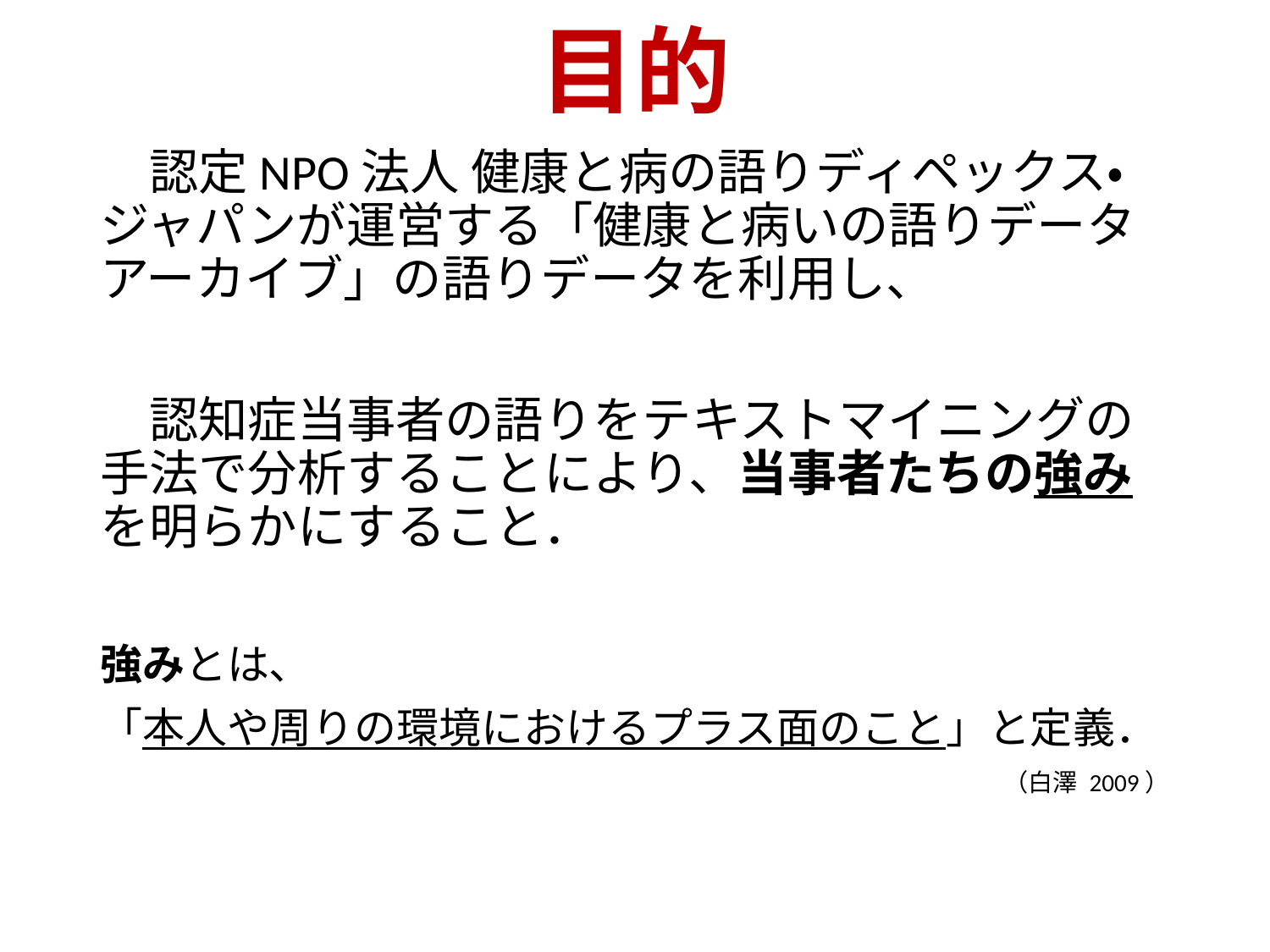

# 目的
　認定NPO法人 健康と病の語りディペックス・ジャパンが運営する「健康と病いの語りデータアーカイブ」の語りデータを利用し、

　認知症当事者の語りをテキストマイニングの手法で分析することにより、当事者たちの強みを明らかにすること．

強みとは、
「本人や周りの環境におけるプラス面のこと」と定義．
（白澤 2009）